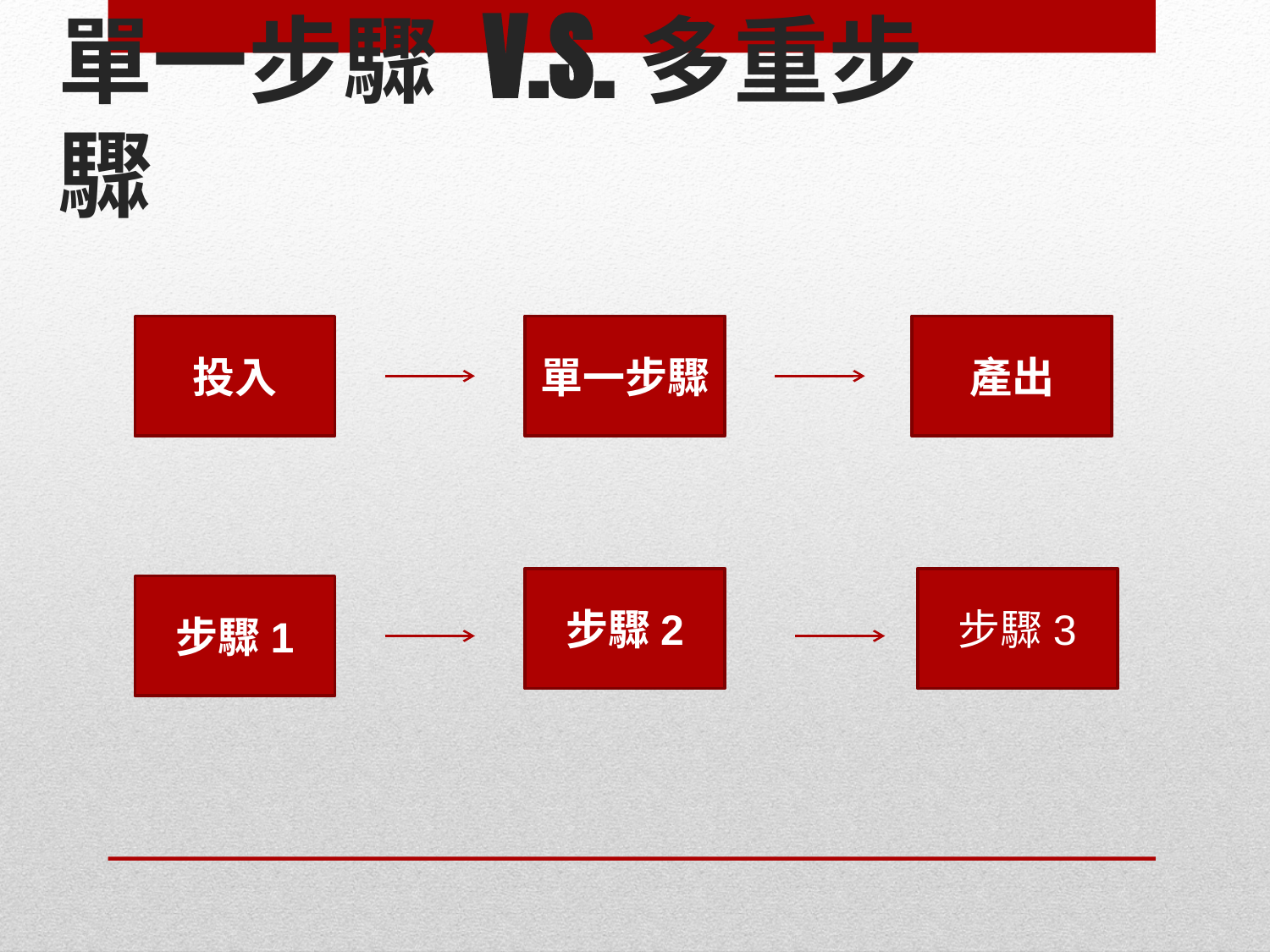

# 單一步驟 V.S.多重步驟

投入
單一步驟
產出
步驟2
步驟3
步驟1